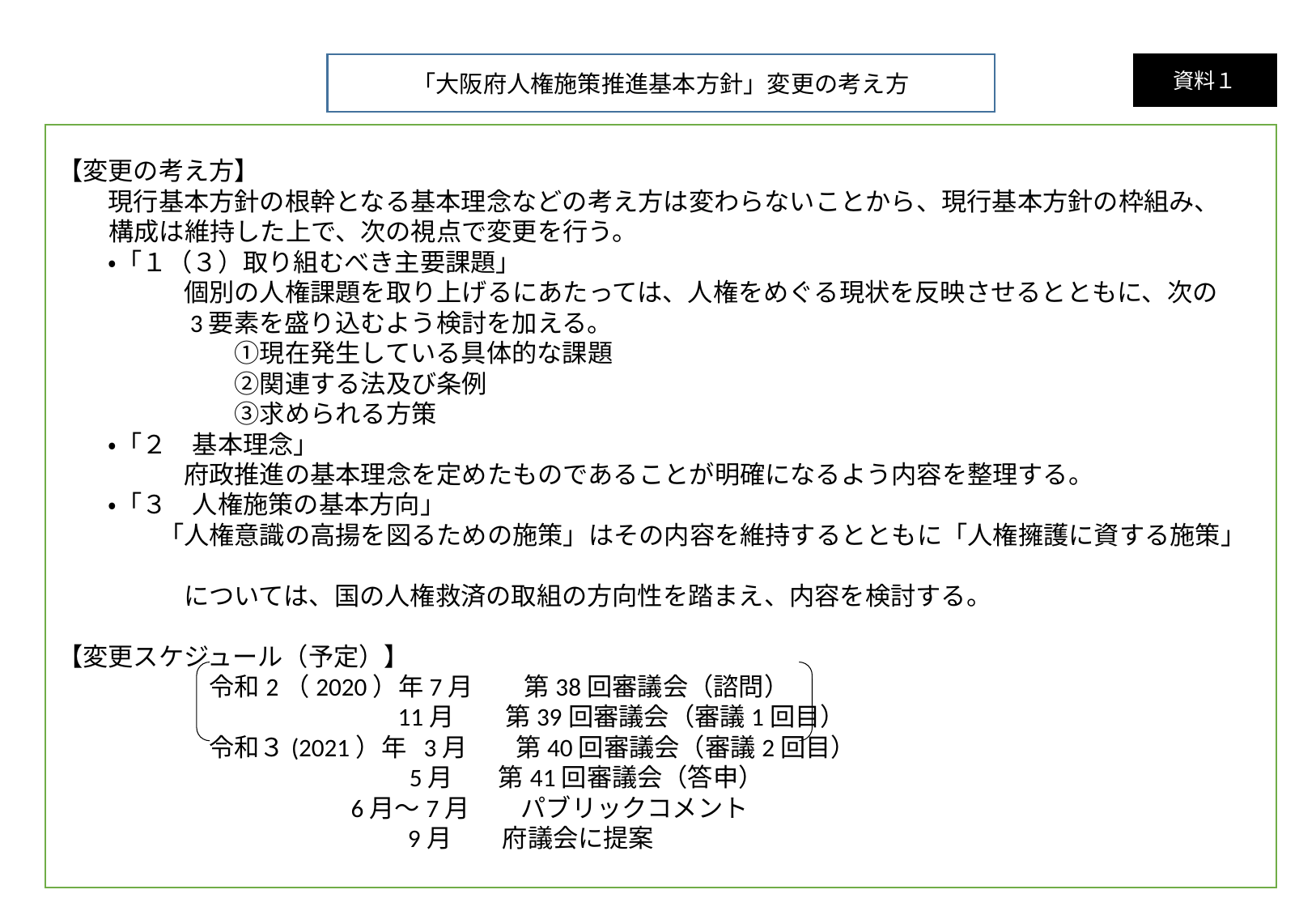

「大阪府人権施策推進基本方針」変更の考え方
資料１

【変更の考え方】
　　現行基本方針の根幹となる基本理念などの考え方は変わらないことから、現行基本方針の枠組み、
        構成は維持した上で、次の視点で変更を行う。
　　・「１（３）取り組むべき主要課題」
　　　　　個別の人権課題を取り上げるにあたっては、人権をめぐる現状を反映させるとともに、次の
　　　　　3要素を盛り込むよう検討を加える。
　　　　　　　①現在発生している具体的な課題
　　　　　　　②関連する法及び条例
　　　　　　　③求められる方策
　　・「２　基本理念」
　　　　　府政推進の基本理念を定めたものであることが明確になるよう内容を整理する。
　　・「３　人権施策の基本方向」
　　　　「人権意識の高揚を図るための施策」はその内容を維持するとともに「人権擁護に資する施策」
　　　　　については、国の人権救済の取組の方向性を踏まえ、内容を検討する。

【変更スケジュール（予定）】
　　　　　　令和2（2020）年7月　　第38回審議会（諮問）
　　　　　　　　　　　　　 11月　　第39回審議会（審議1回目）
　　　　　　令和３(2021）年  3月　    第40回審議会（審議2回目）
　　　　　　　　　　　　　   5月        第41回審議会（答申）
 　　　　　　　　　　    6月～7月　　パブリックコメント
　　　　　　                                  9月　　府議会に提案